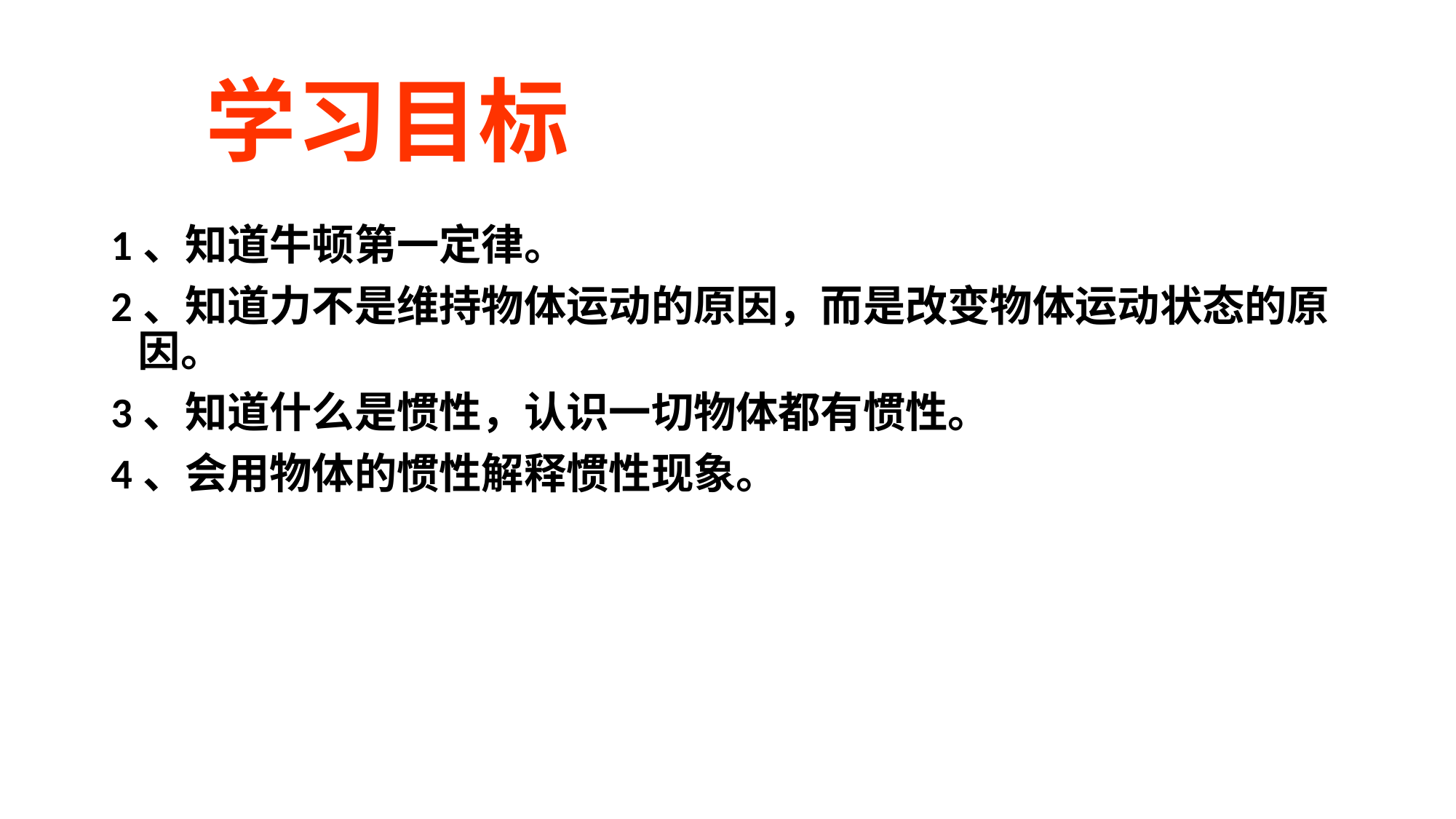

# 学习目标
1、知道牛顿第一定律。
2、知道力不是维持物体运动的原因，而是改变物体运动状态的原因。
3、知道什么是惯性，认识一切物体都有惯性。
4、会用物体的惯性解释惯性现象。